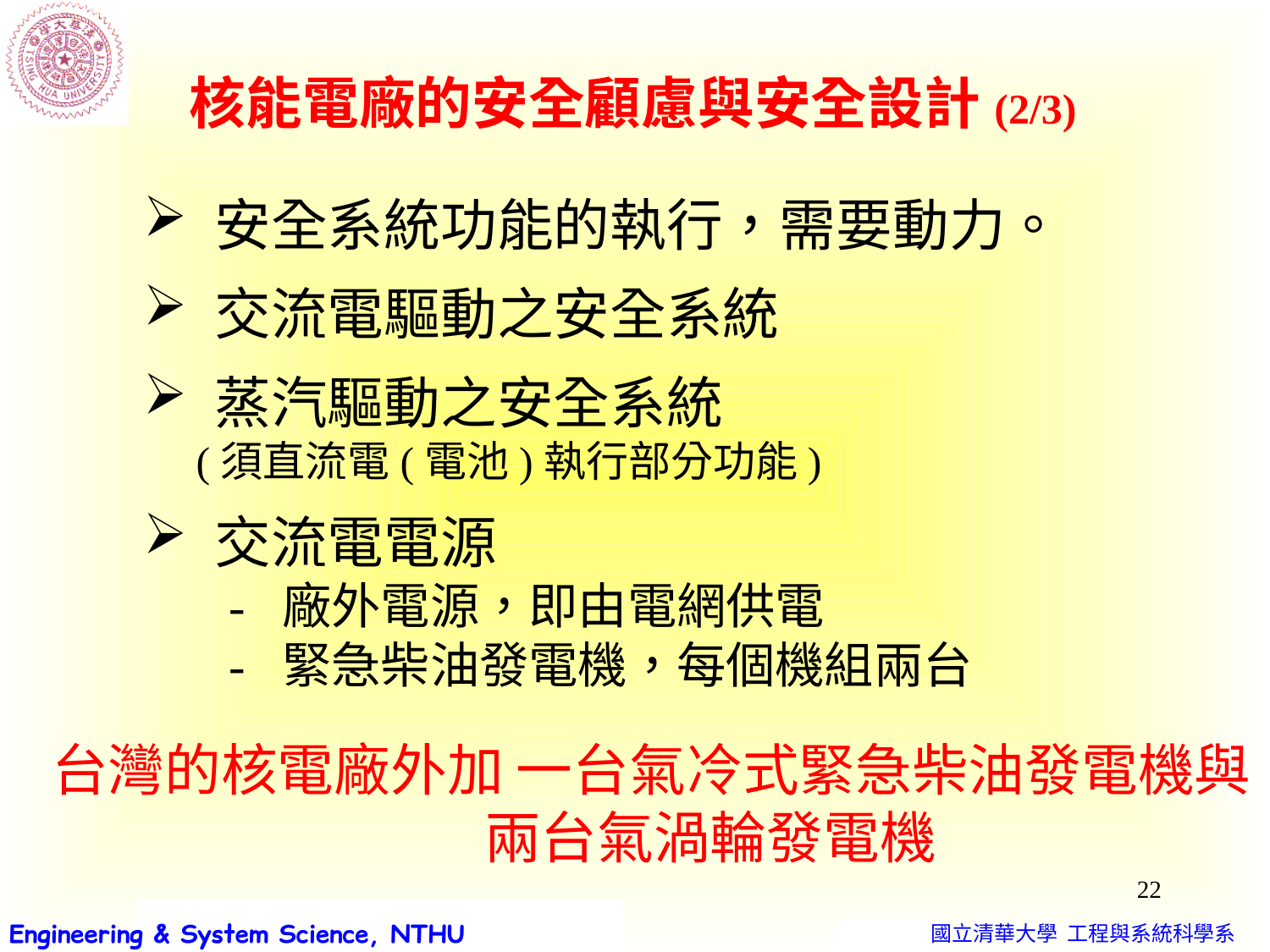

核能電廠的安全顧慮與安全設計(2/3)
 安全系統功能的執行，需要動力。
 交流電驅動之安全系統
 蒸汽驅動之安全系統
     (須直流電(電池)執行部分功能)
 交流電電源
       -  廠外電源，即由電網供電
       -  緊急柴油發電機，每個機組兩台
台灣的核電廠外加 一台氣冷式緊急柴油發電機與
                                 兩台氣渦輪發電機
22